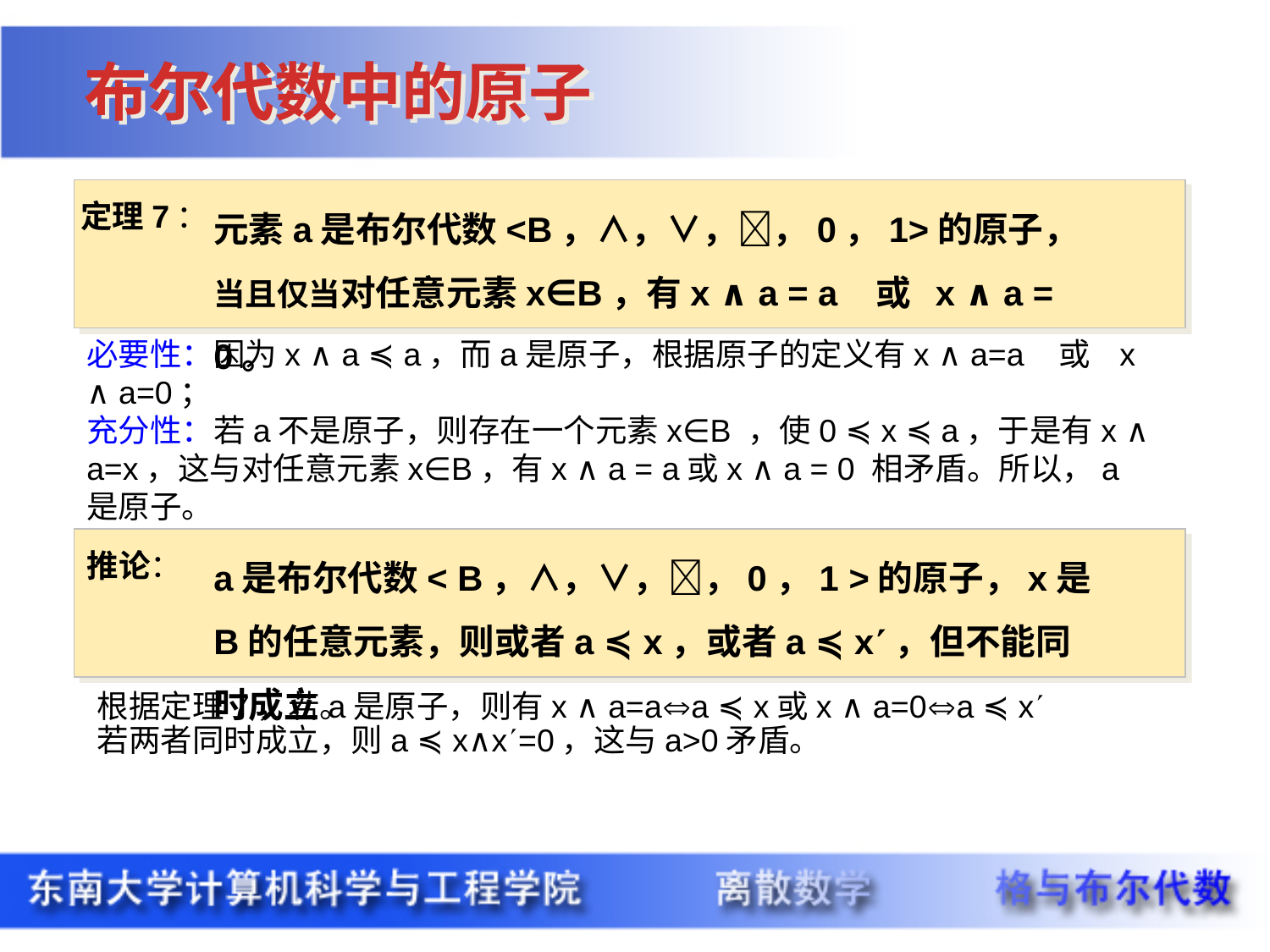

布尔代数中的原子

元素a是布尔代数<B，∧，∨，′，0，1>的原子，当且仅当对任意元素x∈B，有x ∧ a = a   或  x ∧ a = 0。
定理7：
必要性：因为x ∧ a ≼ a，而a是原子，根据原子的定义有x ∧ a=a   或   x ∧ a=0；
充分性：若a不是原子，则存在一个元素x∈B ，使0 ≼ x ≼ a，于是有x ∧ a=x，这与对任意元素x∈B，有x ∧ a = a或x ∧ a = 0 相矛盾。所以，a是原子。

a是布尔代数< B，∧，∨，′，0，1 >的原子，x是B的任意元素，则或者a ≼ x，或者a ≼ x′，但不能同时成立。
推论：
根据定理7，若a是原子，则有x ∧ a=a⇔a ≼ x或x ∧ a=0⇔a ≼ x′
若两者同时成立，则a ≼ x∧x′=0，这与a>0矛盾。